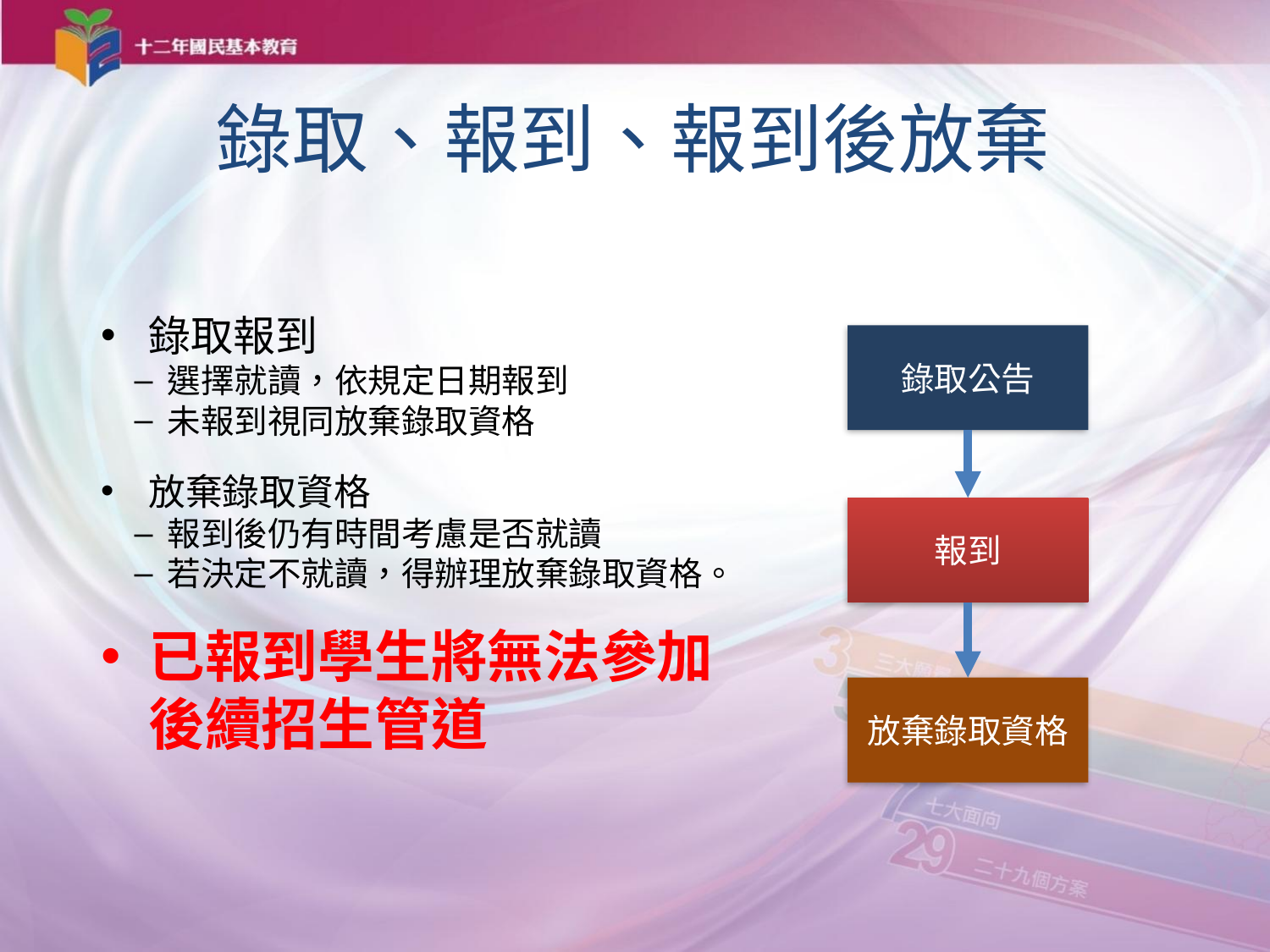

# 錄取、報到、報到後放棄
錄取報到
選擇就讀，依規定日期報到
未報到視同放棄錄取資格
放棄錄取資格
報到後仍有時間考慮是否就讀
若決定不就讀，得辦理放棄錄取資格。
已報到學生將無法參加後續招生管道
錄取公告
報到
放棄錄取資格